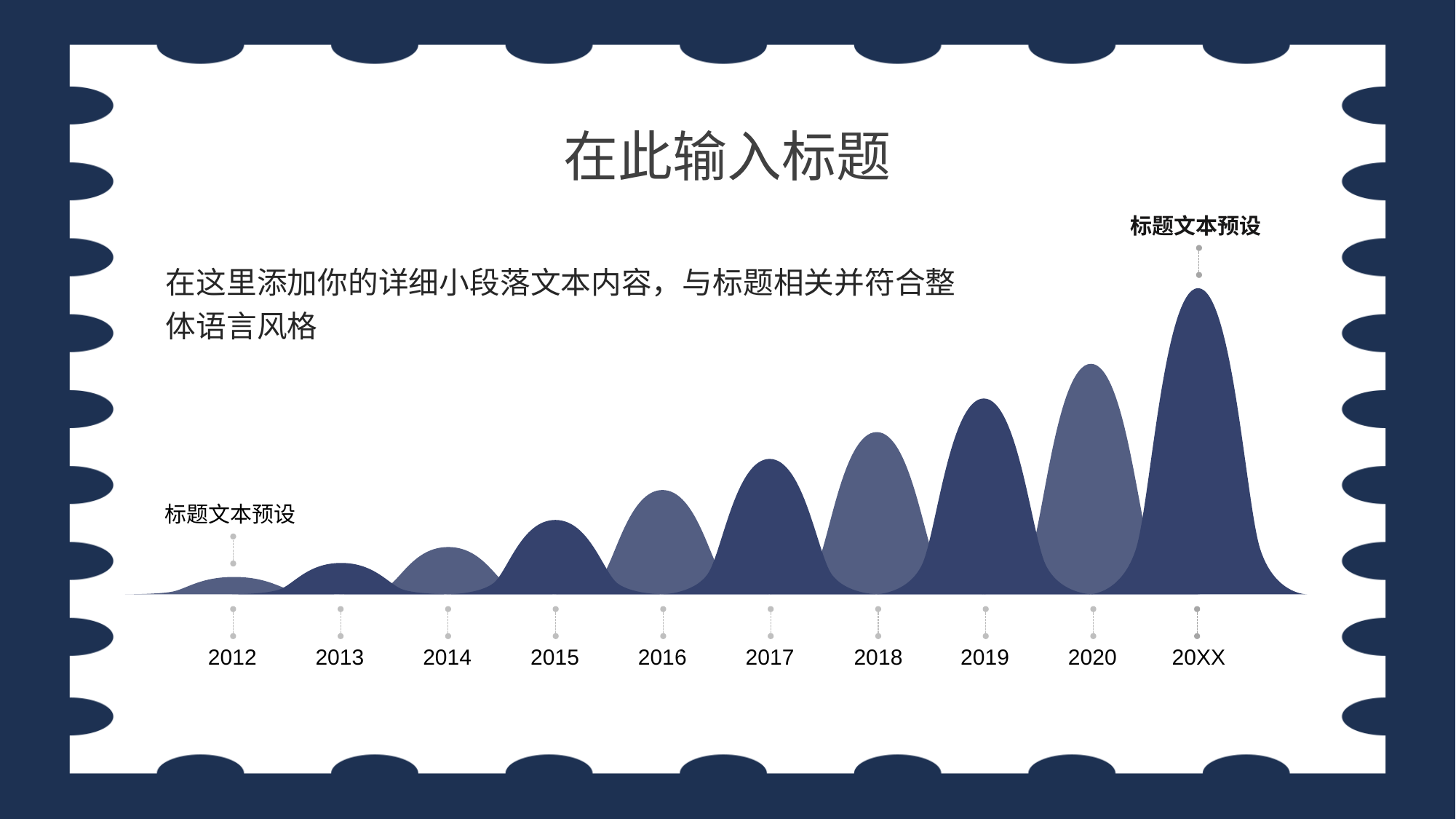

在此输入标题
标题文本预设

标题文本预设

2012
2013
2014
2015
2016
2017
2018
2019
2020
20XX
在这里添加你的详细小段落文本内容，与标题相关并符合整体语言风格